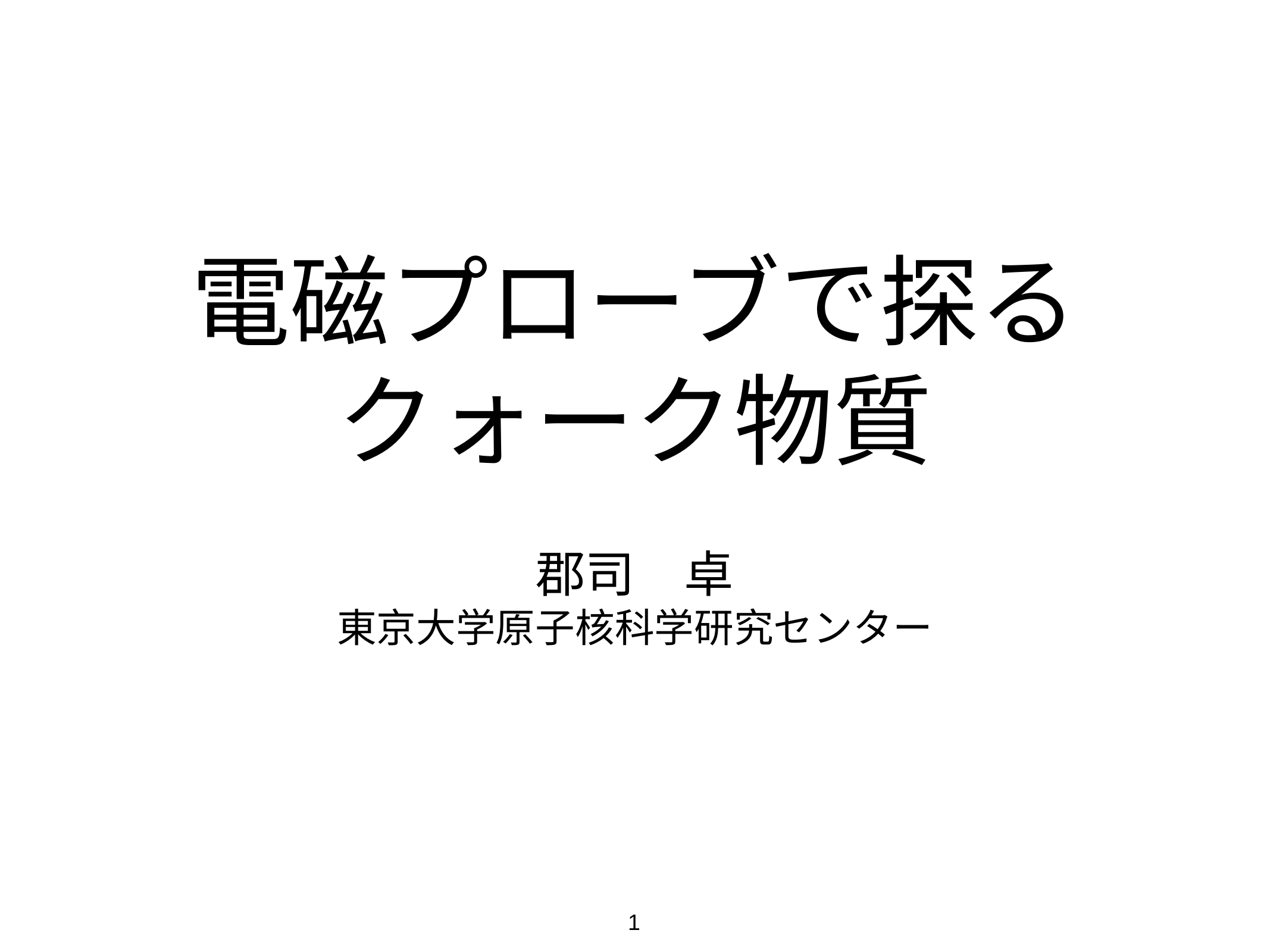

# 電磁プローブで探る
クォーク物質
郡司　卓
東京大学原子核科学研究センター
1